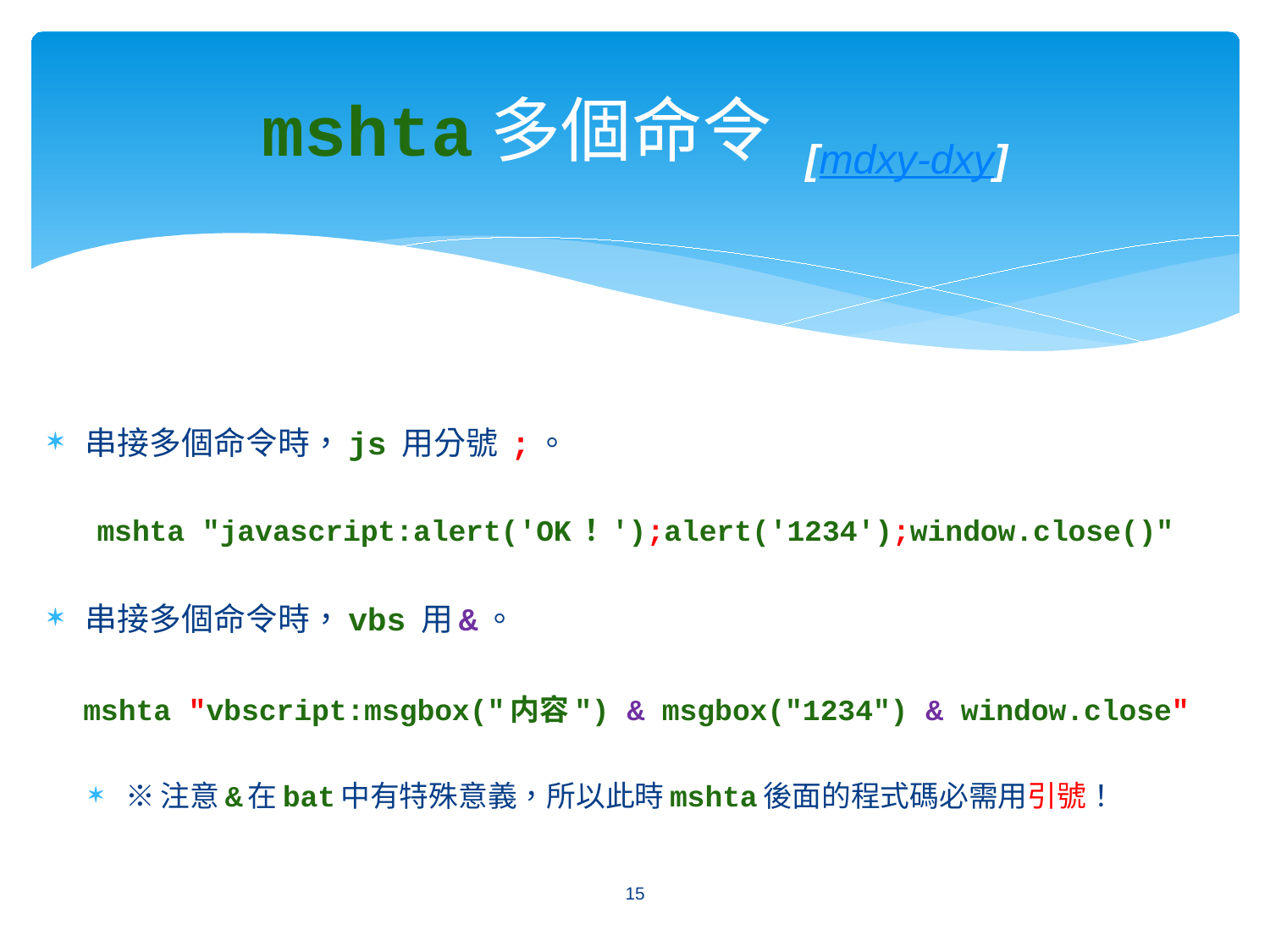

# mshta多個命令 [mdxy-dxy]

串接多個命令時，js 用分號 ;。

 mshta "javascript:alert('OK！');alert('1234');window.close()"

串接多個命令時，vbs 用&。

    mshta "vbscript:msgbox("内容") & msgbox("1234") & window.close"

※注意&在bat中有特殊意義，所以此時mshta後面的程式碼必需用引號！
15